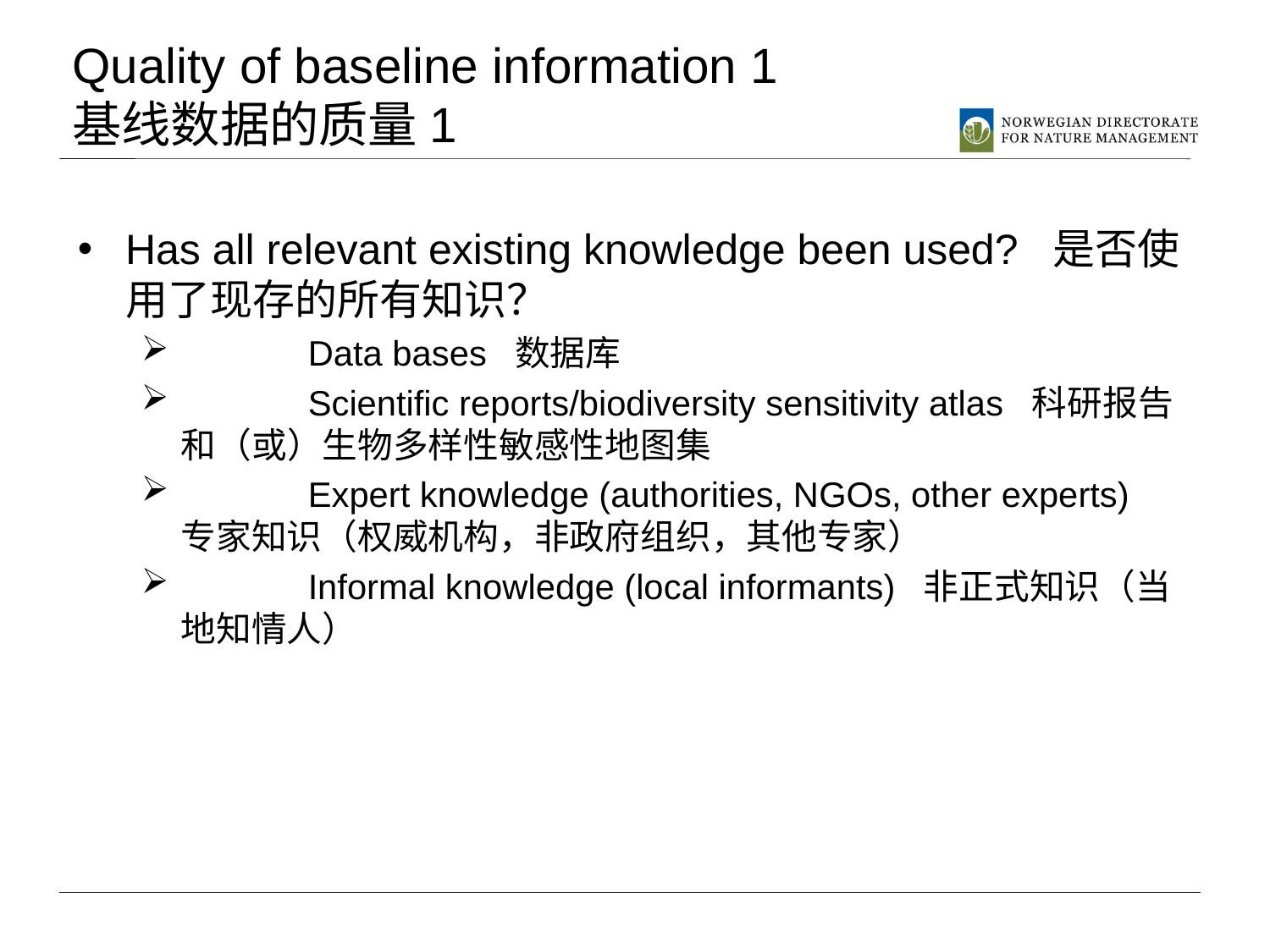

# Quality of baseline information 1 基线数据的质量1
Has all relevant existing knowledge been used?  是否使用了现存的所有知识？
	Data bases  数据库
	Scientific reports/biodiversity sensitivity atlas  科研报告和（或）生物多样性敏感性地图集
	Expert knowledge (authorities, NGOs, other experts)  专家知识（权威机构，非政府组织，其他专家）
	Informal knowledge (local informants)  非正式知识（当地知情人）